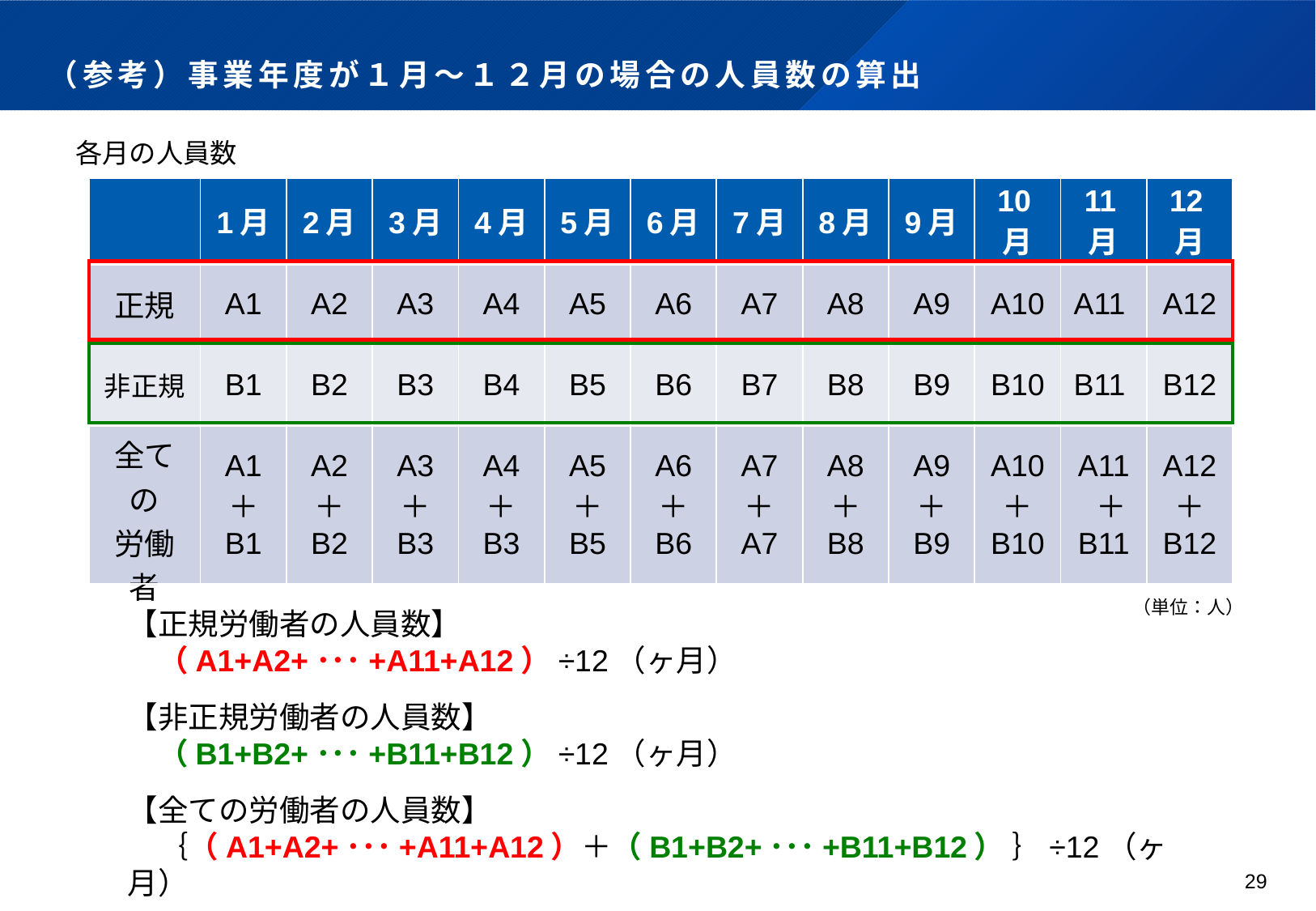

# （参考）事業年度が１月～１２月の場合の人員数の算出
各月の人員数
|  | 1月 | 2月 | 3月 | 4月 | 5月 | 6月 | 7月 | 8月 | 9月 | 10月 | 11月 | 12月 |
| --- | --- | --- | --- | --- | --- | --- | --- | --- | --- | --- | --- | --- |
| 正規 | A1 | A2 | A3 | A4 | A5 | A6 | A7 | A8 | A9 | A10 | A11 | A12 |
| 非正規 | B1 | B2 | B3 | B4 | B5 | B6 | B7 | B8 | B9 | B10 | B11 | B12 |
| 全ての 労働者 | A1 ＋ B1 | A2 ＋ B2 | A3 ＋ B3 | A4 ＋ B3 | A5 ＋ B5 | A6 ＋ B6 | A7 ＋ A7 | A8 ＋ B8 | A9 ＋ B9 | A10 ＋ B10 | A11 ＋ B11 | A12 ＋ B12 |

（単位：人）
【正規労働者の人員数】
　（A1+A2+･･･+A11+A12）÷12（ヶ月）

【非正規労働者の人員数】
　（B1+B2+･･･+B11+B12）÷12（ヶ月）

【全ての労働者の人員数】
　｛（A1+A2+･･･+A11+A12）＋（B1+B2+･･･+B11+B12） ｝÷12（ヶ月）
29